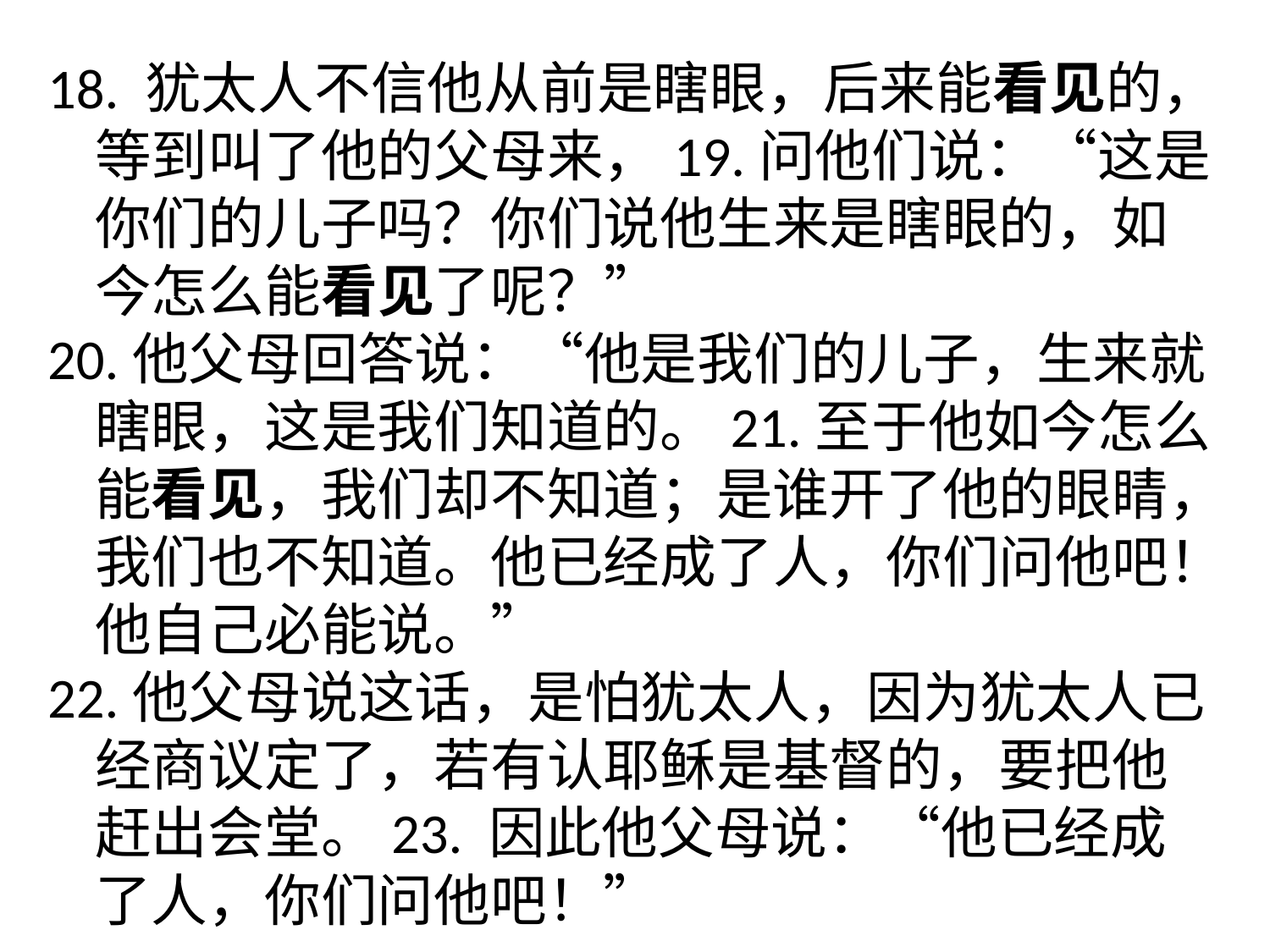

18. 犹太人不信他从前是瞎眼，后来能看见的，等到叫了他的父母来，19.问他们说：“这是你们的儿子吗？你们说他生来是瞎眼的，如今怎么能看见了呢？”
20.他父母回答说：“他是我们的儿子，生来就瞎眼，这是我们知道的。21.至于他如今怎么能看见，我们却不知道；是谁开了他的眼睛，我们也不知道。他已经成了人，你们问他吧！他自己必能说。”
22.他父母说这话，是怕犹太人，因为犹太人已经商议定了，若有认耶稣是基督的，要把他赶出会堂。23. 因此他父母说：“他已经成了人，你们问他吧！”